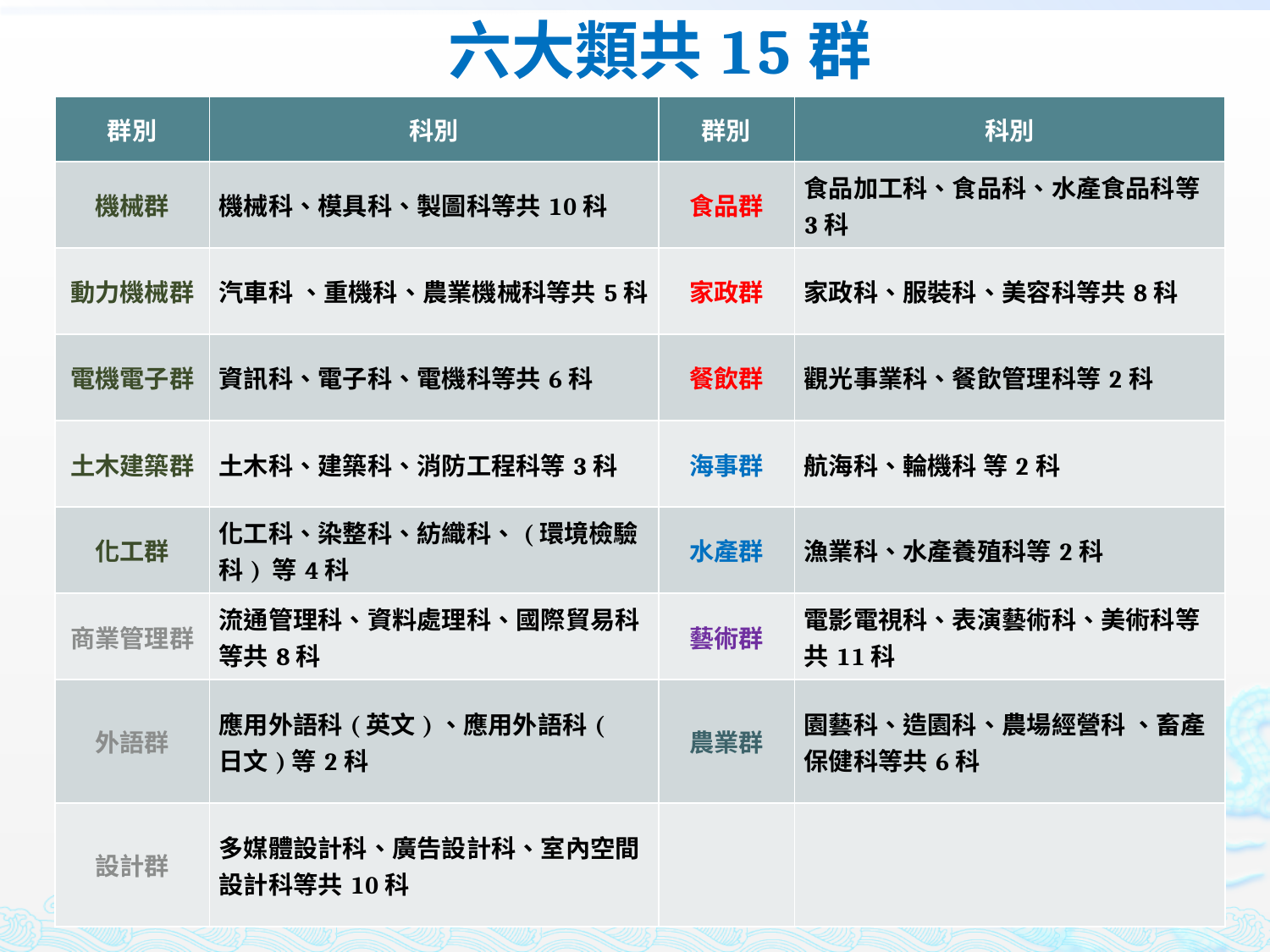

# 六大類共15群
| 群別 | 科別 | 群別 | 科別 |
| --- | --- | --- | --- |
| 機械群 | 機械科、模具科、製圖科等共10科 | 食品群 | 食品加工科、食品科、水產食品科等3科 |
| 動力機械群 | 汽車科 、重機科、農業機械科等共5科 | 家政群 | 家政科、服裝科、美容科等共8科 |
| 電機電子群 | 資訊科、電子科、電機科等共6科 | 餐飲群 | 觀光事業科、餐飲管理科等2科 |
| 土木建築群 | 土木科、建築科、消防工程科等3科 | 海事群 | 航海科、輪機科 等2科 |
| 化工群 | 化工科、染整科、紡織科、(環境檢驗科) 等4科 | 水產群 | 漁業科、水產養殖科等2科 |
| 商業管理群 | 流通管理科、資料處理科、國際貿易科等共8科 | 藝術群 | 電影電視科、表演藝術科、美術科等共11科 |
| 外語群 | 應用外語科(英文)、應用外語科( 日文)等2科 | 農業群 | 園藝科、造園科、農場經營科 、畜產保健科等共6科 |
| 設計群 | 多媒體設計科、廣告設計科、室內空間設計科等共10科 |  |  |